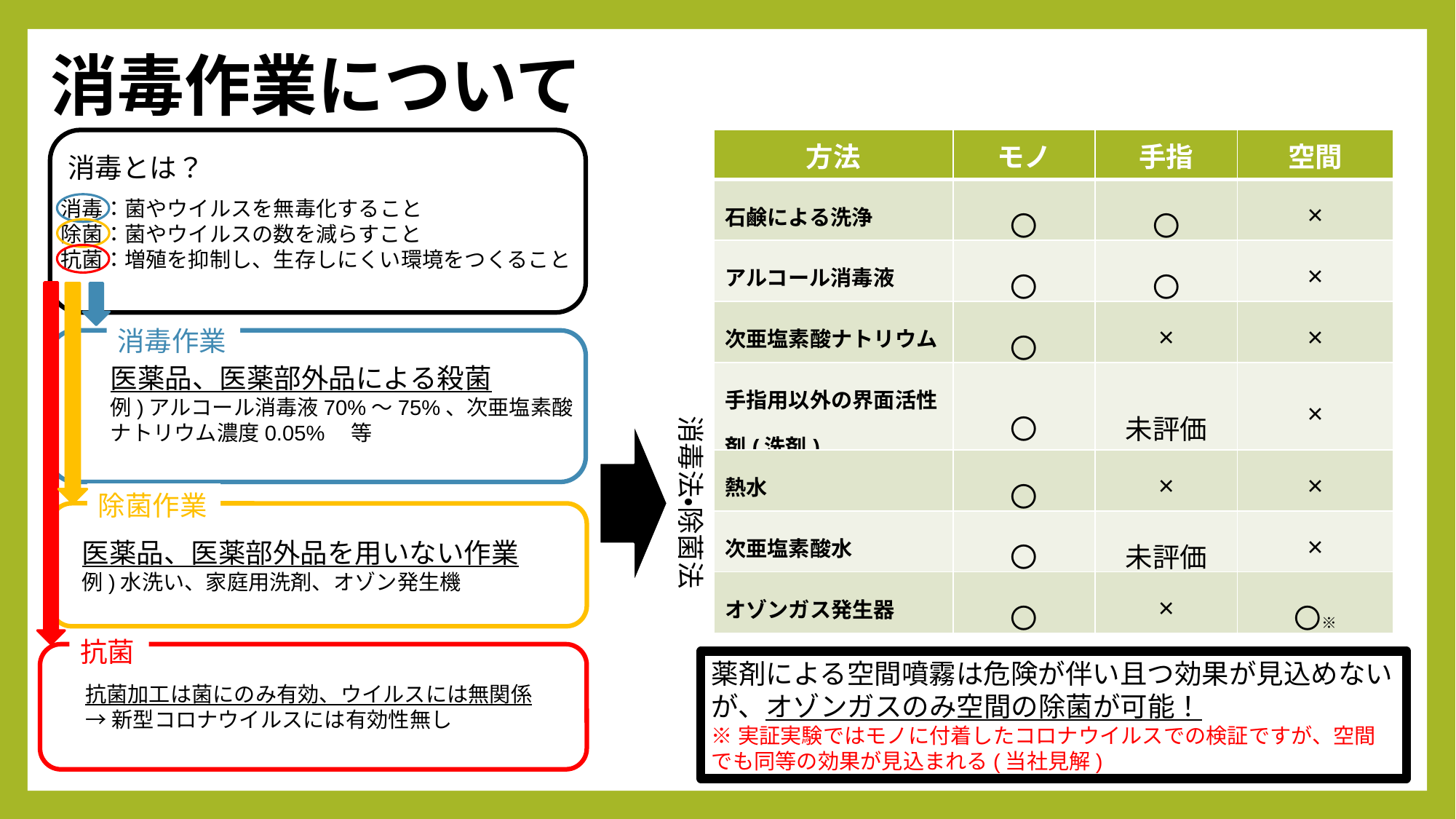

消毒作業について

| 方法 | モノ | 手指 | 空間 |
| --- | --- | --- | --- |
| 石鹸による洗浄 | 〇 | 〇 | × |
| アルコール消毒液 | 〇 | 〇 | × |
| 次亜塩素酸ナトリウム | 〇 | × | × |
| 手指用以外の界面活性剤(洗剤) | 〇 | 未評価 | × |
| 熱水 | 〇 | × | × |
| 次亜塩素酸水 | 〇 | 未評価 | × |
| オゾンガス発生器 | 〇 | × | 〇※ |
消毒とは？
消毒：菌やウイルスを無毒化すること
除菌：菌やウイルスの数を減らすこと
抗菌：増殖を抑制し、生存しにくい環境をつくること

消毒作業

医薬品、医薬部外品による殺菌
例)アルコール消毒液70%～75%、次亜塩素酸ナトリウム濃度0.05%　等

消毒法・除菌法

除菌作業

医薬品、医薬部外品を用いない作業
例)水洗い、家庭用洗剤、オゾン発生機
抗菌

薬剤による空間噴霧は危険が伴い且つ効果が見込めないが、オゾンガスのみ空間の除菌が可能！
※実証実験ではモノに付着したコロナウイルスでの検証ですが、空間でも同等の効果が見込まれる(当社見解)
抗菌加工は菌にのみ有効、ウイルスには無関係
→新型コロナウイルスには有効性無し